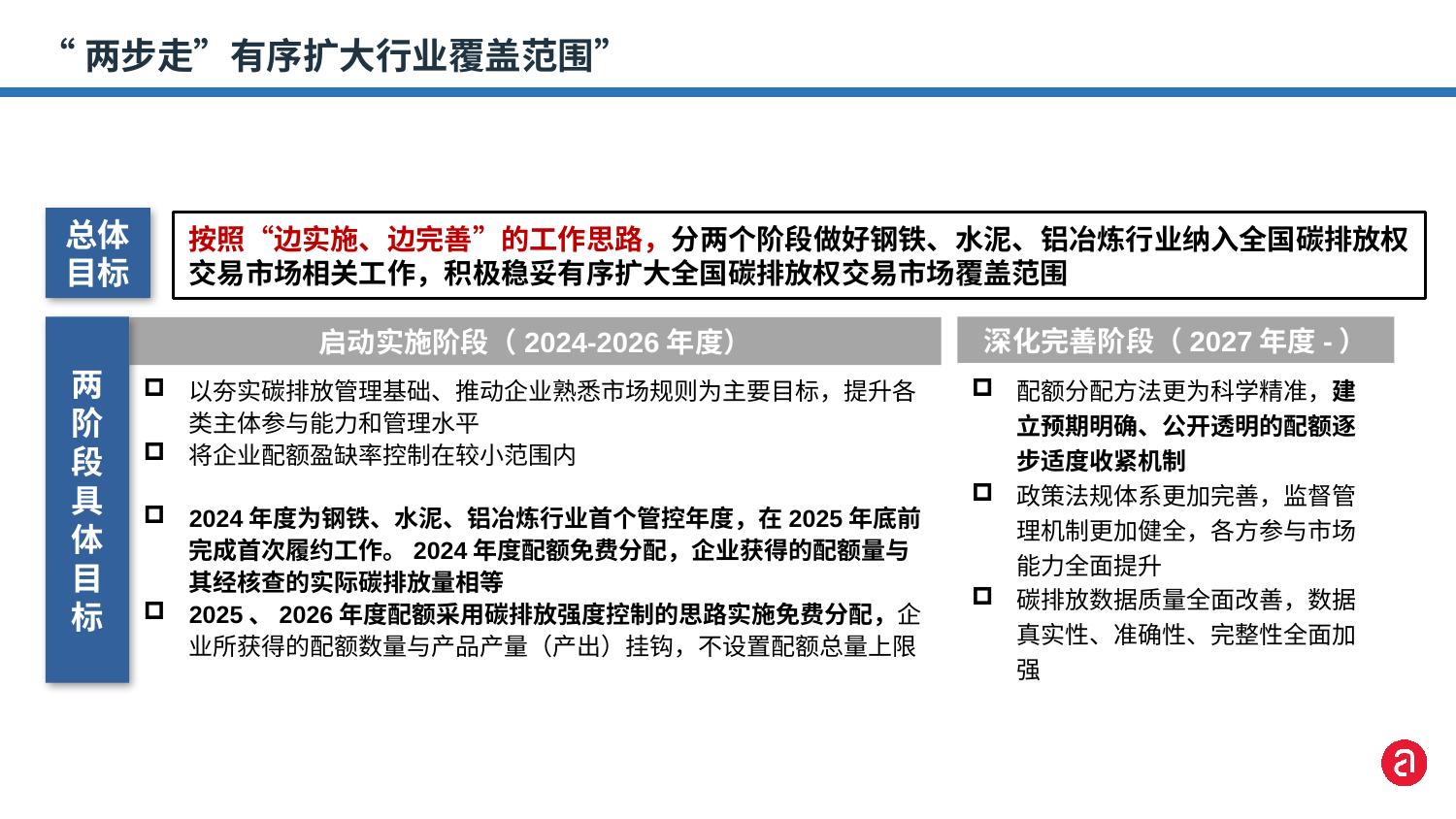

“两步走”有序扩大行业覆盖范围”
总体目标
按照“边实施、边完善”的工作思路，分两个阶段做好钢铁、水泥、铝冶炼行业纳入全国碳排放权交易市场相关工作，积极稳妥有序扩大全国碳排放权交易市场覆盖范围
两阶段具体目标
深化完善阶段（2027年度-）
启动实施阶段（2024-2026年度）
配额分配方法更为科学精准，建立预期明确、公开透明的配额逐步适度收紧机制
政策法规体系更加完善，监督管理机制更加健全，各方参与市场能力全面提升
碳排放数据质量全面改善，数据真实性、准确性、完整性全面加强
以夯实碳排放管理基础、推动企业熟悉市场规则为主要目标，提升各类主体参与能力和管理水平
将企业配额盈缺率控制在较小范围内

2024年度为钢铁、水泥、铝冶炼行业首个管控年度，在2025年底前完成首次履约工作。2024年度配额免费分配，企业获得的配额量与其经核查的实际碳排放量相等
2025、2026年度配额采用碳排放强度控制的思路实施免费分配，企业所获得的配额数量与产品产量（产出）挂钩，不设置配额总量上限